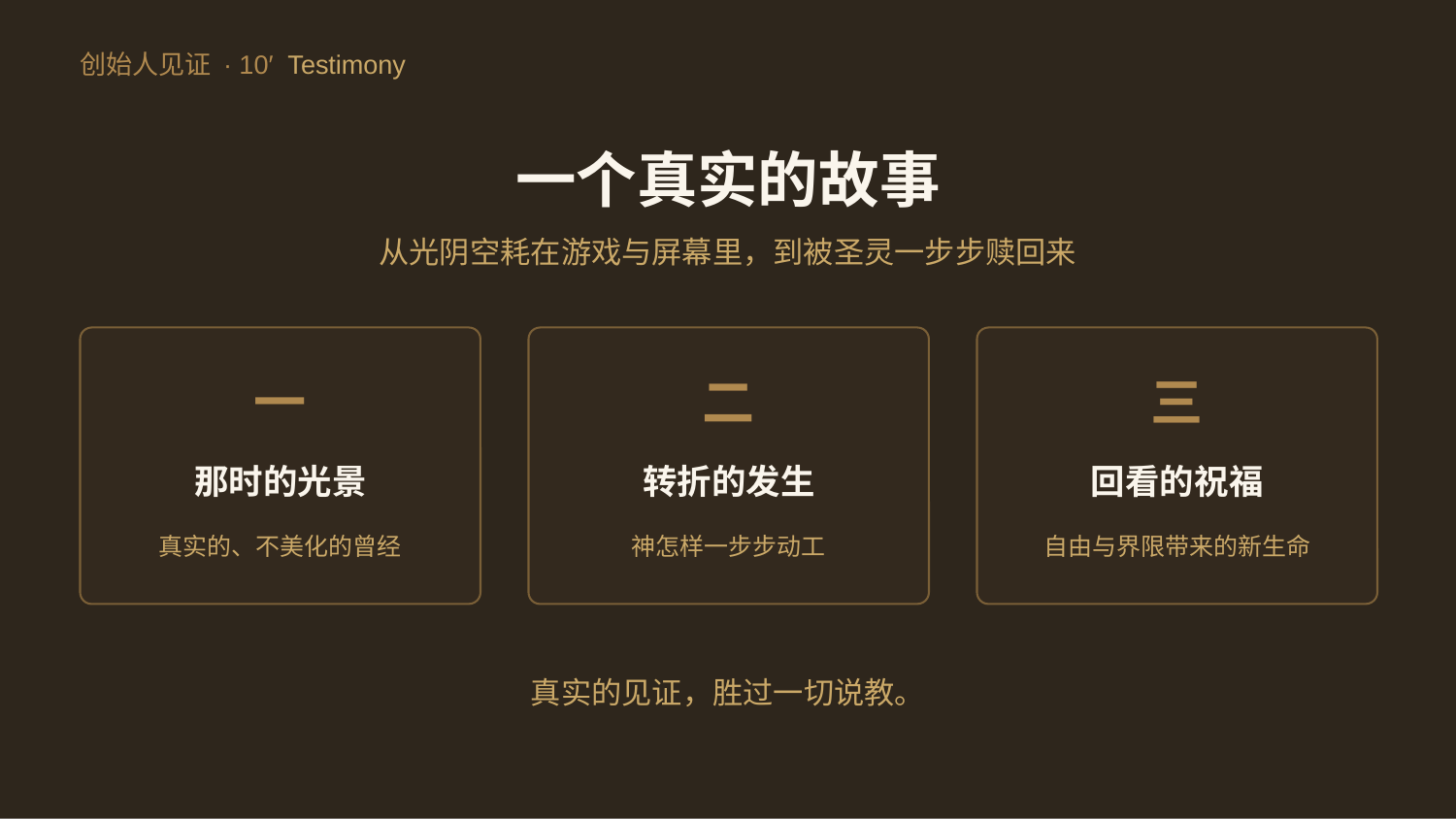

创始人见证 · 10′  Testimony
一个真实的故事
从光阴空耗在游戏与屏幕里，到被圣灵一步步赎回来

一
二
三
那时的光景
转折的发生
回看的祝福
真实的、不美化的曾经
神怎样一步步动工
自由与界限带来的新生命
真实的见证，胜过一切说教。